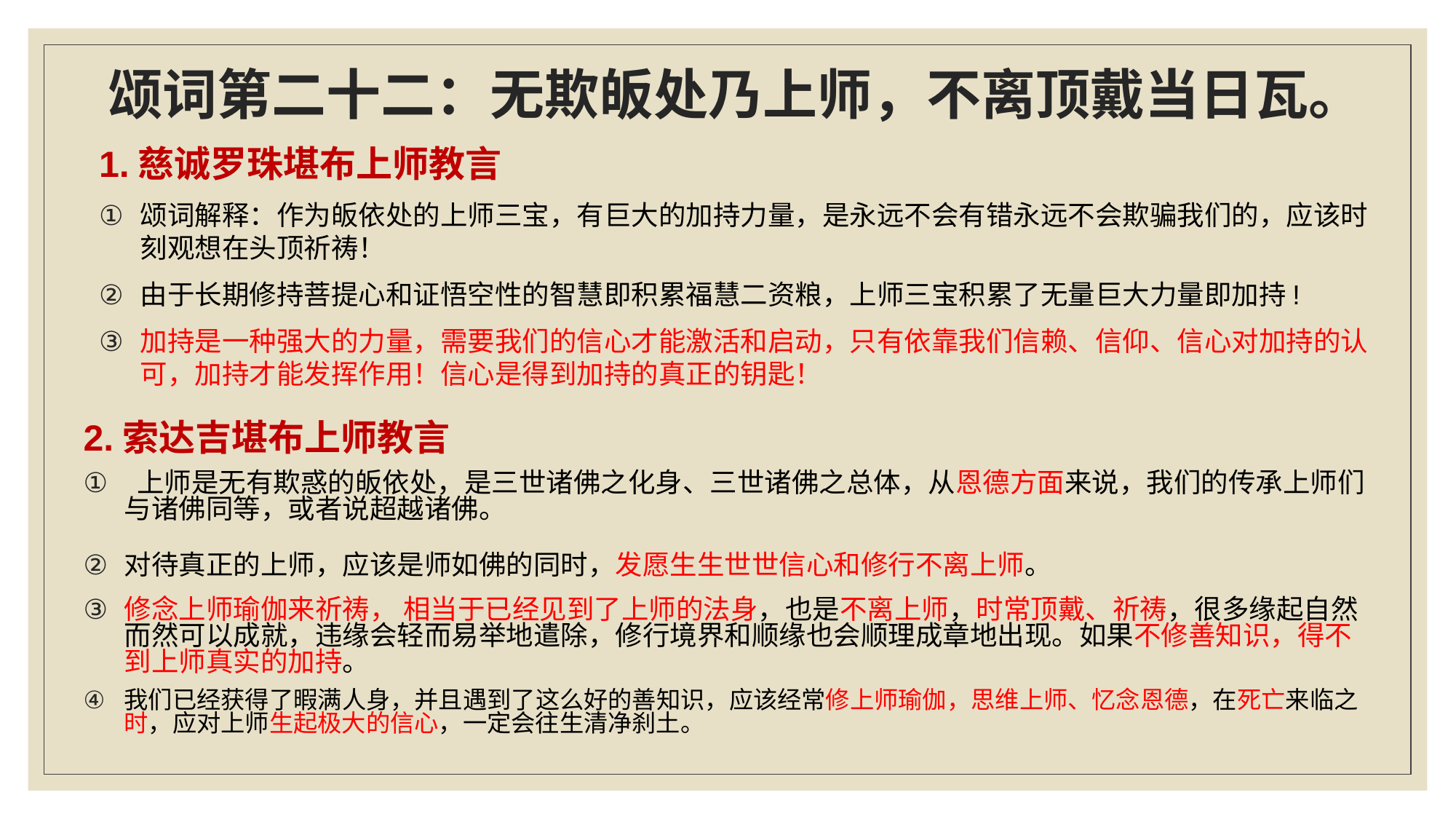

# 颂词第二十二：无欺皈处乃上师，不离顶戴当日瓦。
1.慈诚罗珠堪布上师教言
颂词解释：作为皈依处的上师三宝，有巨大的加持力量，是永远不会有错永远不会欺骗我们的，应该时刻观想在头顶祈祷！
由于长期修持菩提心和证悟空性的智慧即积累福慧二资粮，上师三宝积累了无量巨大力量即加持!
加持是一种强大的力量，需要我们的信心才能激活和启动，只有依靠我们信赖、信仰、信心对加持的认可，加持才能发挥作用！信心是得到加持的真正的钥匙！
2.索达吉堪布上师教言
 上师是无有欺惑的皈依处，是三世诸佛之化身、三世诸佛之总体，从恩德方面来说，我们的传承上师们与诸佛同等，或者说超越诸佛。
对待真正的上师，应该是师如佛的同时，发愿生生世世信心和修行不离上师。
修念上师瑜伽来祈祷， 相当于已经见到了上师的法身，也是不离上师，时常顶戴、祈祷，很多缘起自然而然可以成就，违缘会轻而易举地遣除，修行境界和顺缘也会顺理成章地出现。如果不修善知识，得不到上师真实的加持。
我们已经获得了暇满人身，并且遇到了这么好的善知识，应该经常修上师瑜伽，思维上师、忆念恩德，在死亡来临之时，应对上师生起极大的信心，一定会往生清净刹土。